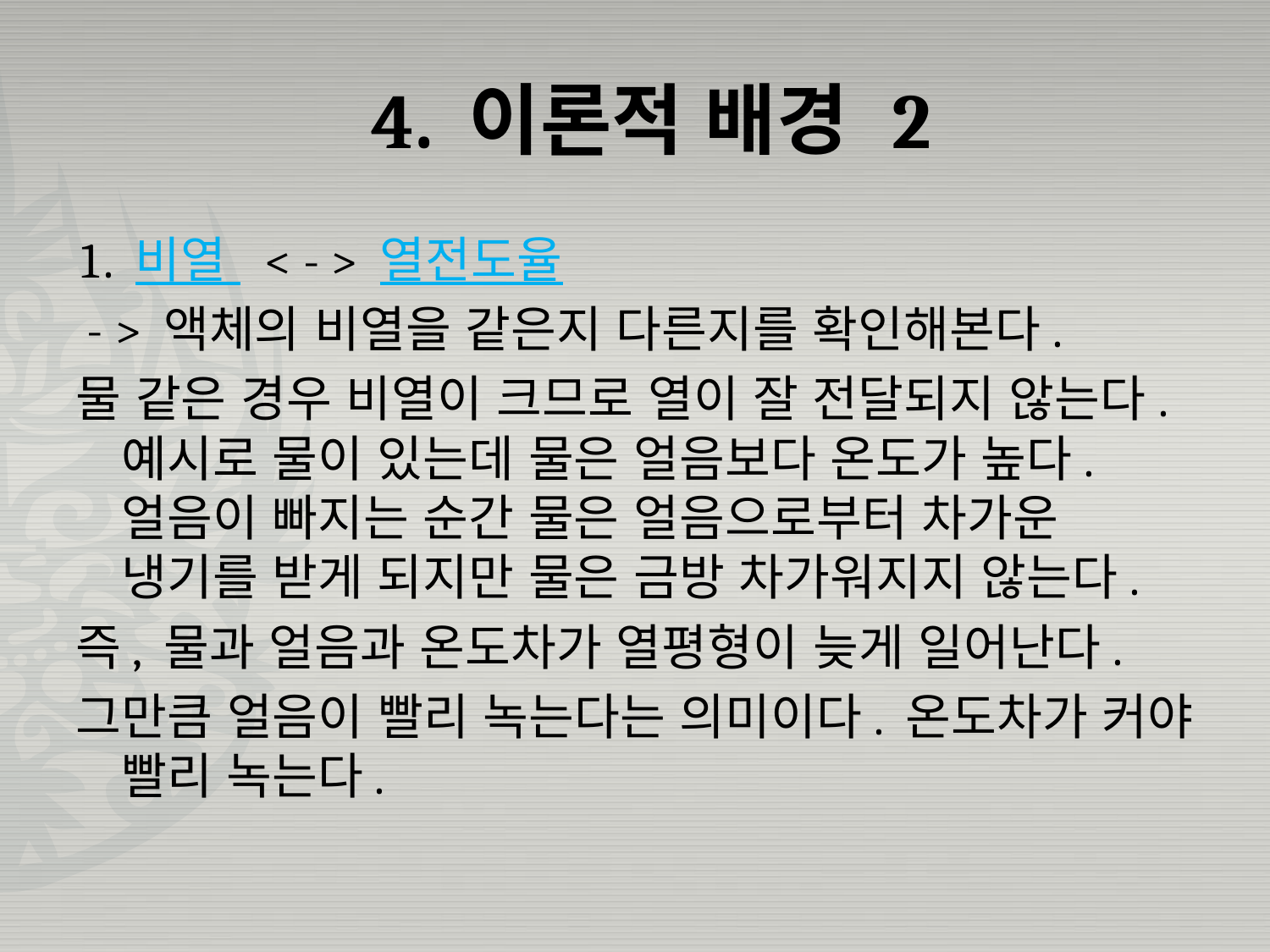

# 4. 이론적 배경 2
1. 비열  < - > 열전도율
 - > 액체의 비열을 같은지 다른지를 확인해본다.
물 같은 경우 비열이 크므로 열이 잘 전달되지 않는다. 예시로 물이 있는데 물은 얼음보다 온도가 높다. 얼음이 빠지는 순간 물은 얼음으로부터 차가운 냉기를 받게 되지만 물은 금방 차가워지지 않는다.
즉, 물과 얼음과 온도차가 열평형이 늦게 일어난다.
그만큼 얼음이 빨리 녹는다는 의미이다. 온도차가 커야 빨리 녹는다.